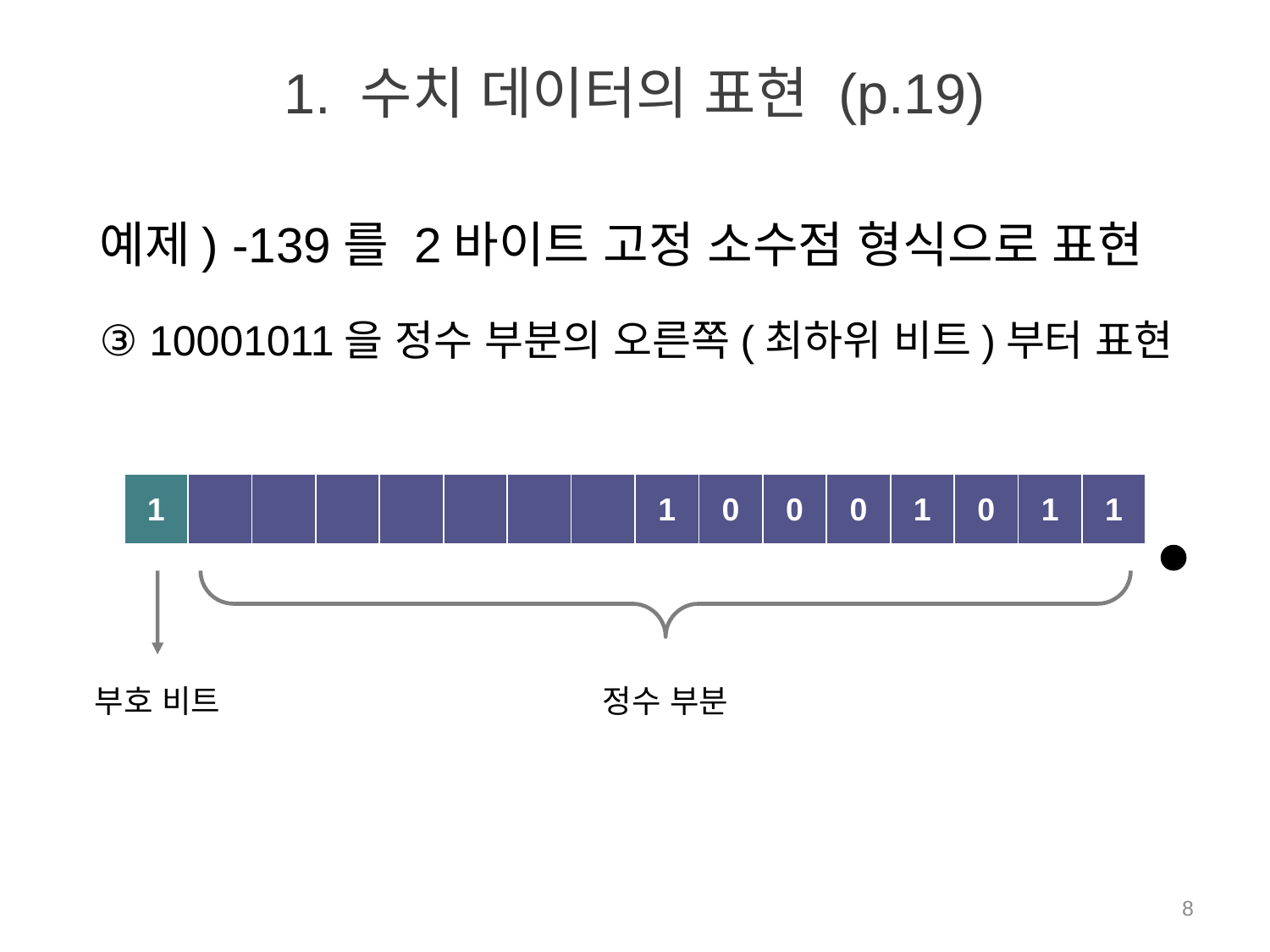

# 1. 수치 데이터의 표현 (p.19)

예제) -139를 2바이트 고정 소수점 형식으로 표현
③ 10001011을 정수 부분의 오른쪽(최하위 비트)부터 표현
| 1 |  |  |  |  |  |  |  | 1 | 0 | 0 | 0 | 1 | 0 | 1 | 1 |
| --- | --- | --- | --- | --- | --- | --- | --- | --- | --- | --- | --- | --- | --- | --- | --- |

정수 부분
부호 비트
8